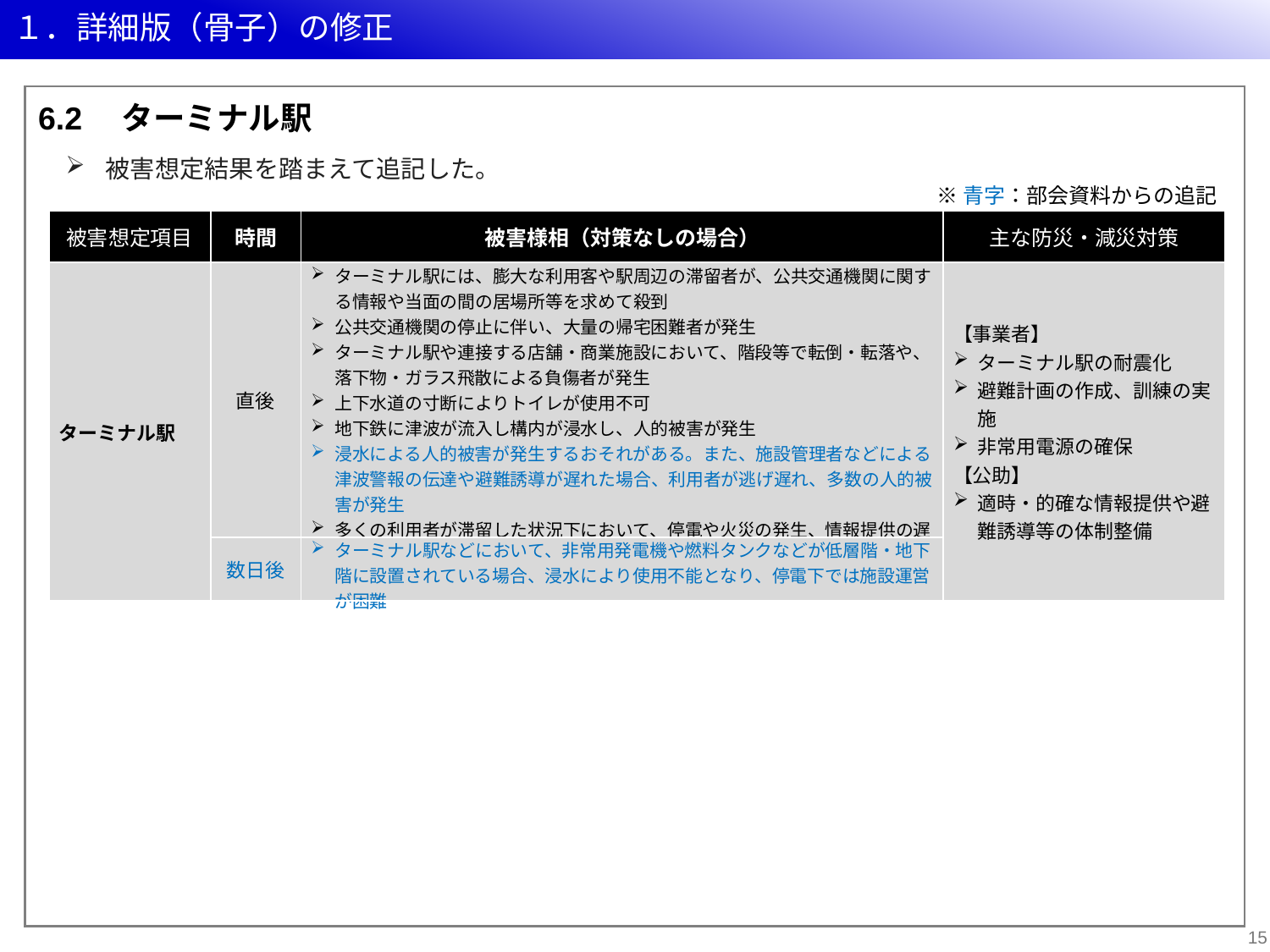

# １．詳細版（骨子）の修正
6.2　ターミナル駅
被害想定結果を踏まえて追記した。
※青字：部会資料からの追記案
| 被害想定項目 | 時間 | 被害様相（対策なしの場合） | 主な防災・減災対策 |
| --- | --- | --- | --- |
| ターミナル駅 | 直後 | ターミナル駅には、膨大な利用客や駅周辺の滞留者が、公共交通機関に関する情報や当面の間の居場所等を求めて殺到 公共交通機関の停止に伴い、大量の帰宅困難者が発生 ターミナル駅や連接する店舗・商業施設において、階段等で転倒・転落や、落下物・ガラス飛散による負傷者が発生 上下水道の寸断によりトイレが使用不可 地下鉄に津波が流入し構内が浸水し、人的被害が発生 浸水による人的被害が発生するおそれがある。また、施設管理者などによる津波警報の伝達や避難誘導が遅れた場合、利用者が逃げ遅れ、多数の人的被害が発生 多くの利用者が滞留した状況下において、停電や火災の発生、情報提供の遅れなど複数の条件が重なり、利用者の中で混乱、パニック等により群集雪崩等が発生して多数が死傷する可能性 | 【事業者】 ターミナル駅の耐震化 避難計画の作成、訓練の実施 非常用電源の確保 【公助】 適時・的確な情報提供や避難誘導等の体制整備 |
|  | 数日後 | ターミナル駅などにおいて、非常用発電機や燃料タンクなどが低層階・地下階に設置されている場合、浸水により使用不能となり、停電下では施設運営が困難 |  |
15